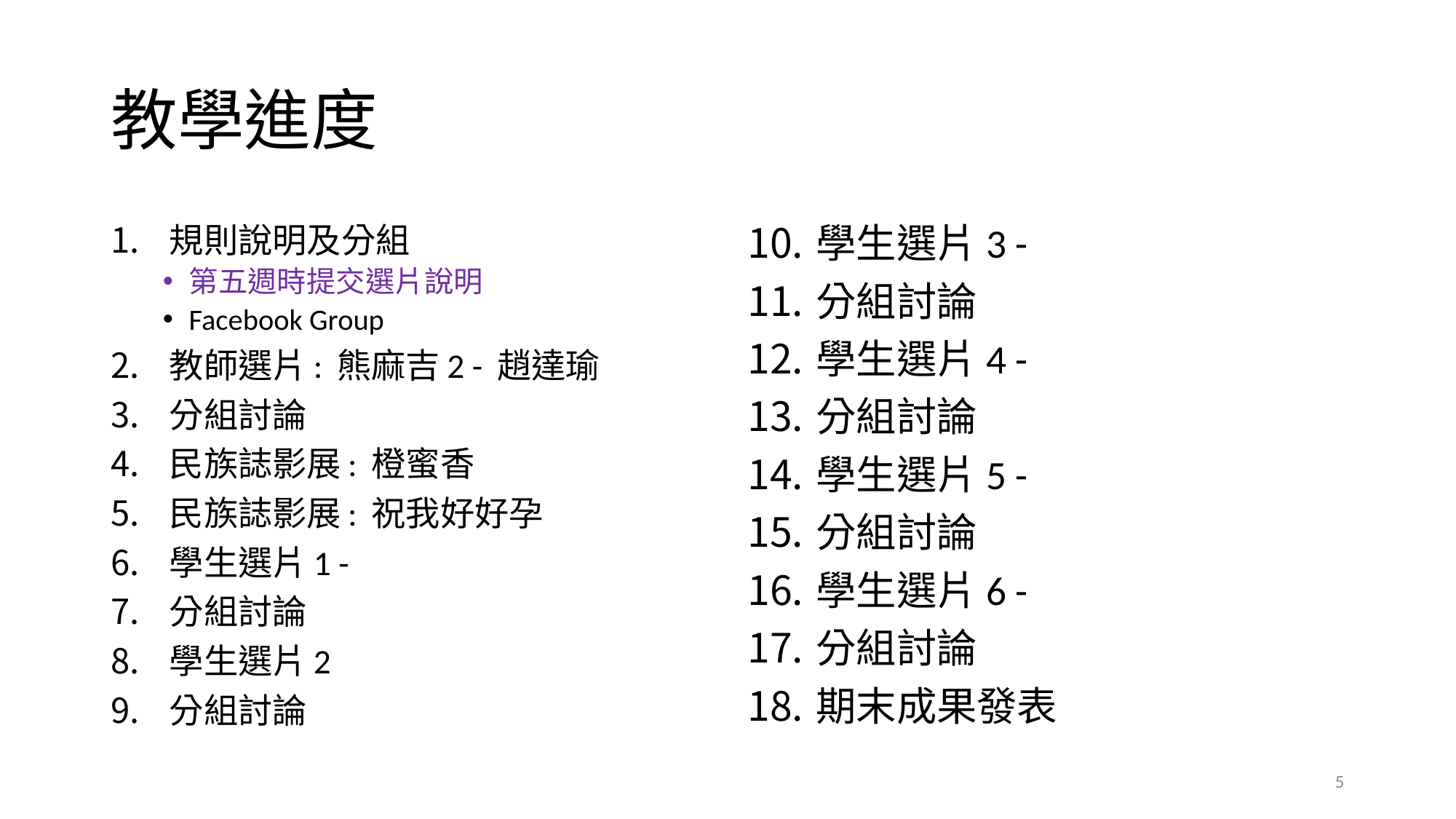

# 教學進度
規則說明及分組
第五週時提交選片說明
Facebook Group
教師選片: 熊麻吉2 - 趙達瑜
分組討論
民族誌影展: 橙蜜香
民族誌影展: 祝我好好孕
學生選片1 -
分組討論
學生選片2
分組討論

學生選片3 -
分組討論
學生選片4 -
分組討論
學生選片5 -
分組討論
學生選片6 -
分組討論漢娜鄂蘭 真理無懼
期末成果發表

5